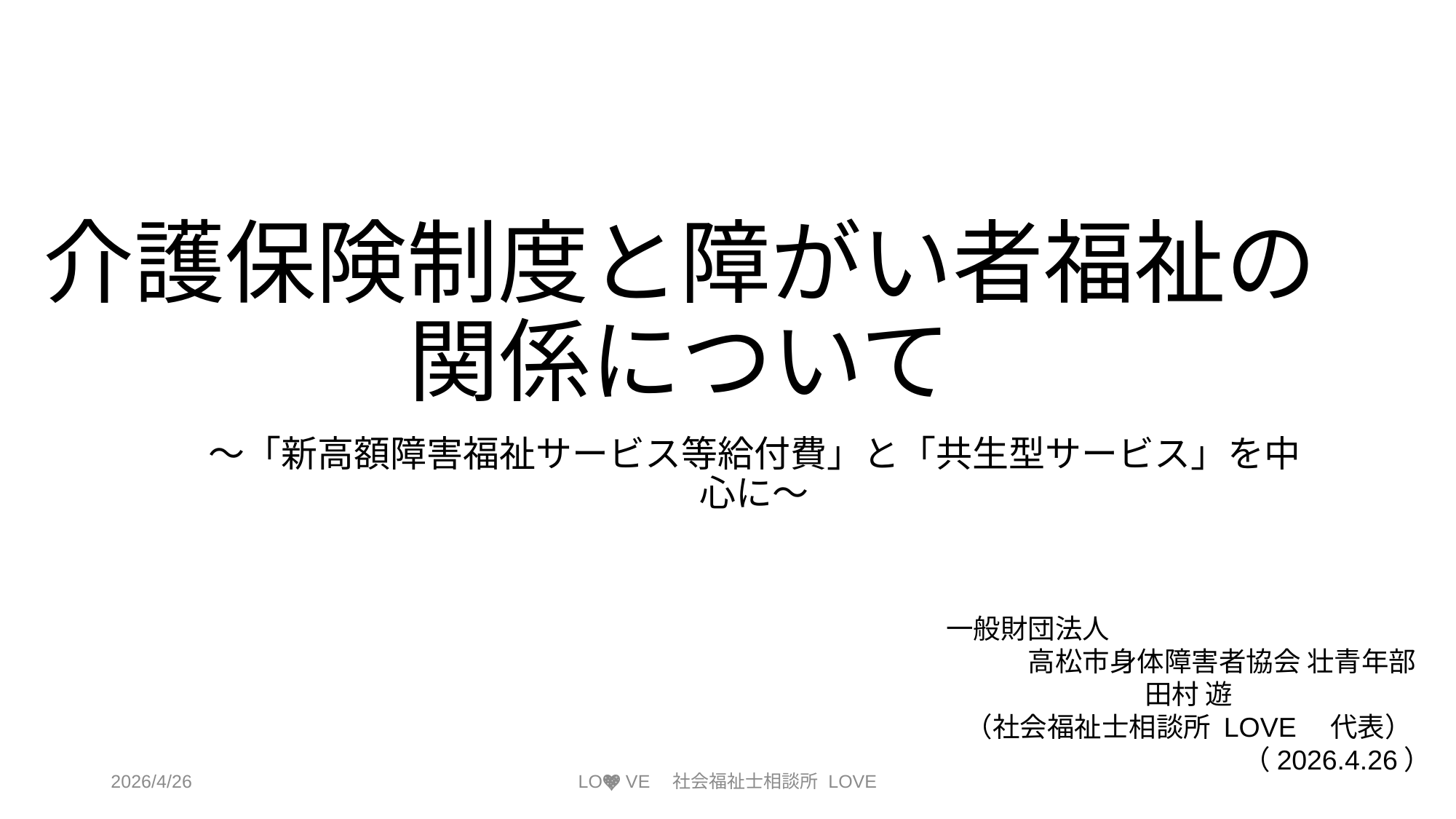

# 介護保険制度と障がい者福祉の関係について
～「新高額障害福祉サービス等給付費」と「共生型サービス」を中心に～
一般財団法人
　　　高松市身体障害者協会 壮青年部
田村 遊
（社会福祉士相談所 LOVE　代表）
（2026.4.26）
2026/4/26
LO💖 VE　社会福祉士相談所 LOVE